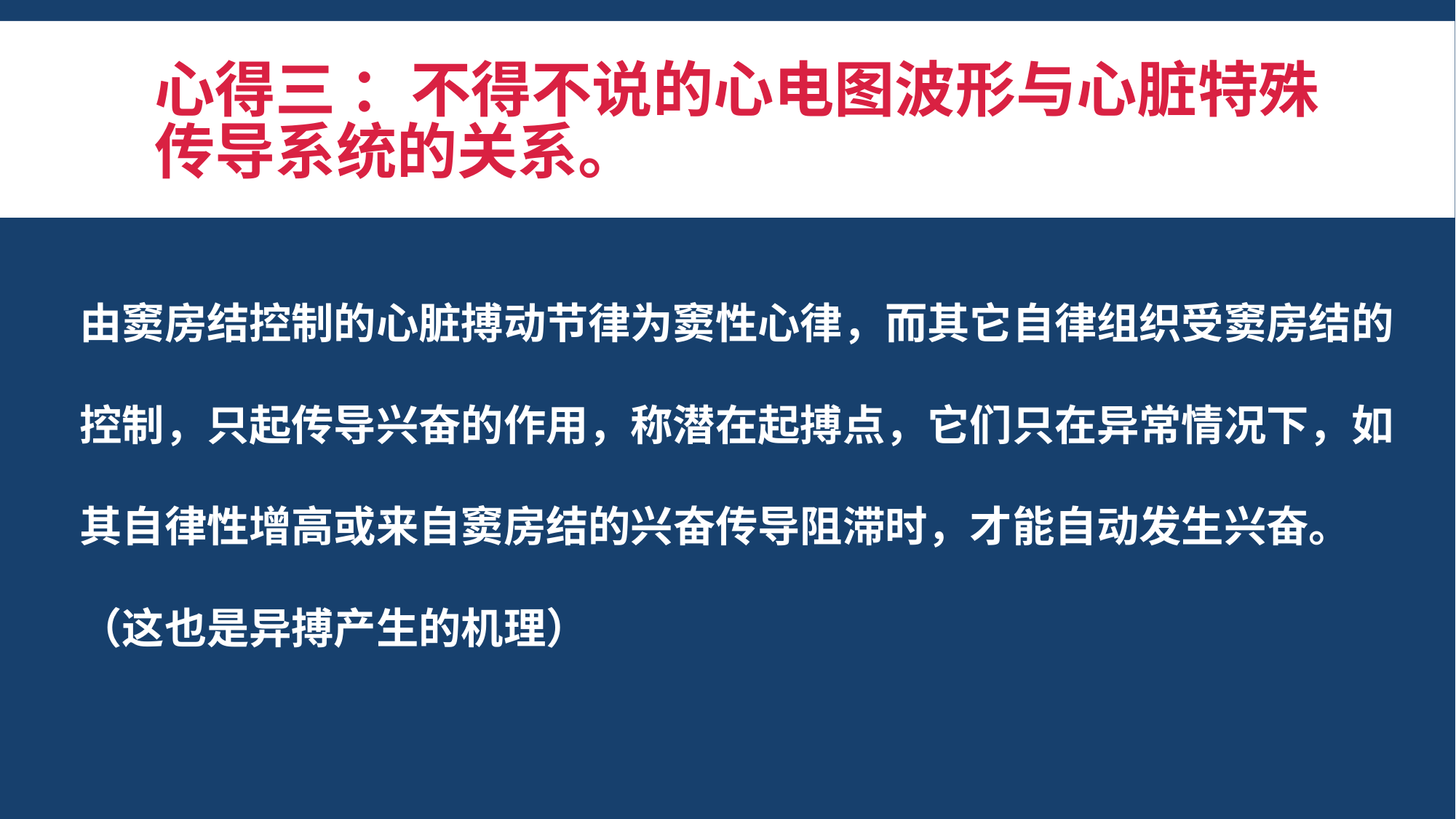

# 心得三 ：不得不说的心电图波形与心脏特殊传导系统的关系。
由窦房结控制的心脏搏动节律为窦性心律，而其它自律组织受窦房结的控制，只起传导兴奋的作用，称潜在起搏点，它们只在异常情况下，如其自律性增高或来自窦房结的兴奋传导阻滞时，才能自动发生兴奋。（这也是异搏产生的机理）